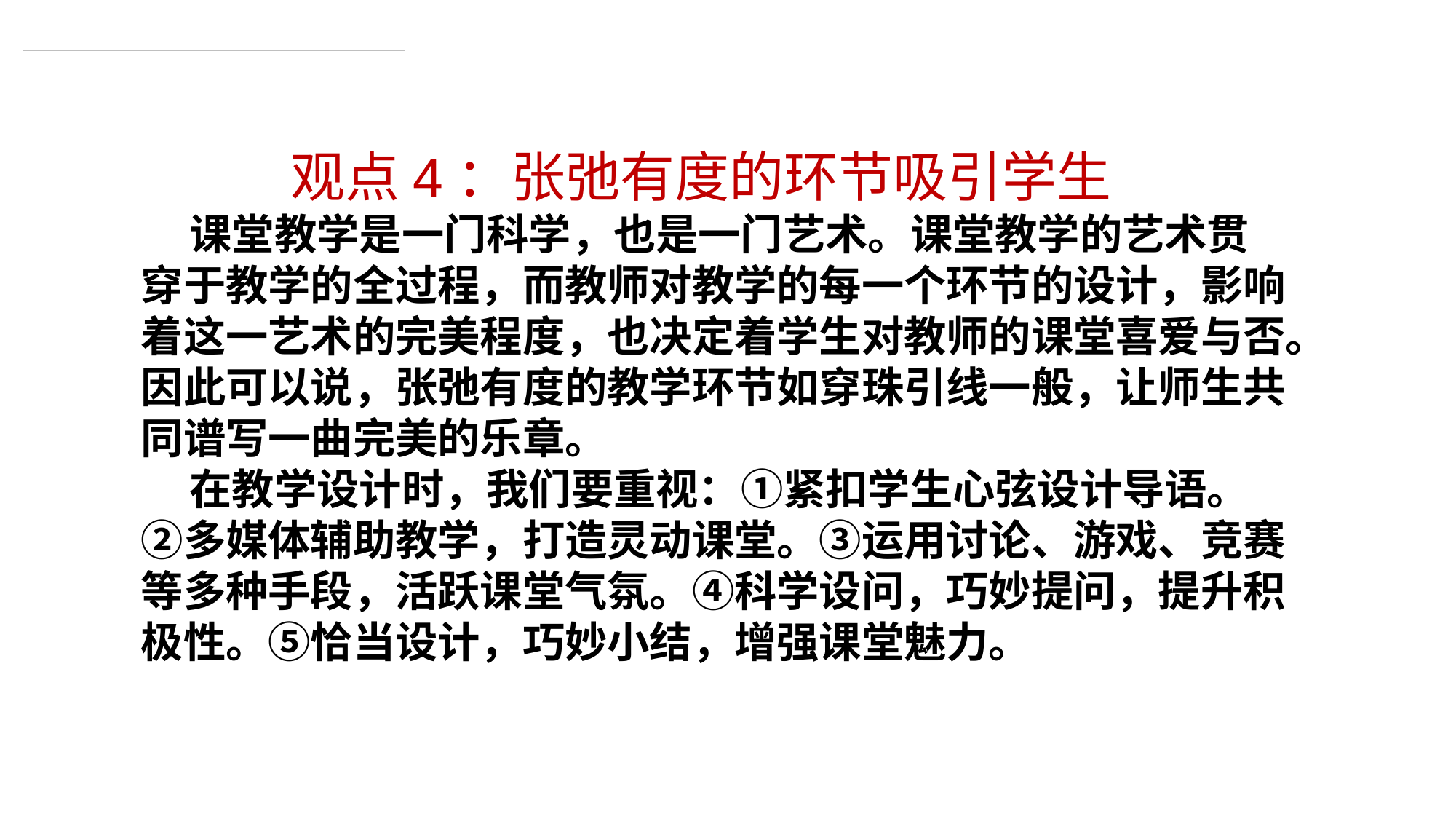

观点4：张弛有度的环节吸引学生
    课堂教学是一门科学，也是一门艺术。课堂教学的艺术贯穿于教学的全过程，而教师对教学的每一个环节的设计，影响着这一艺术的完美程度，也决定着学生对教师的课堂喜爱与否。因此可以说，张弛有度的教学环节如穿珠引线一般，让师生共同谱写一曲完美的乐章。
    在教学设计时，我们要重视：①紧扣学生心弦设计导语。②多媒体辅助教学，打造灵动课堂。③运用讨论、游戏、竞赛等多种手段，活跃课堂气氛。④科学设问，巧妙提问，提升积极性。⑤恰当设计，巧妙小结，增强课堂魅力。